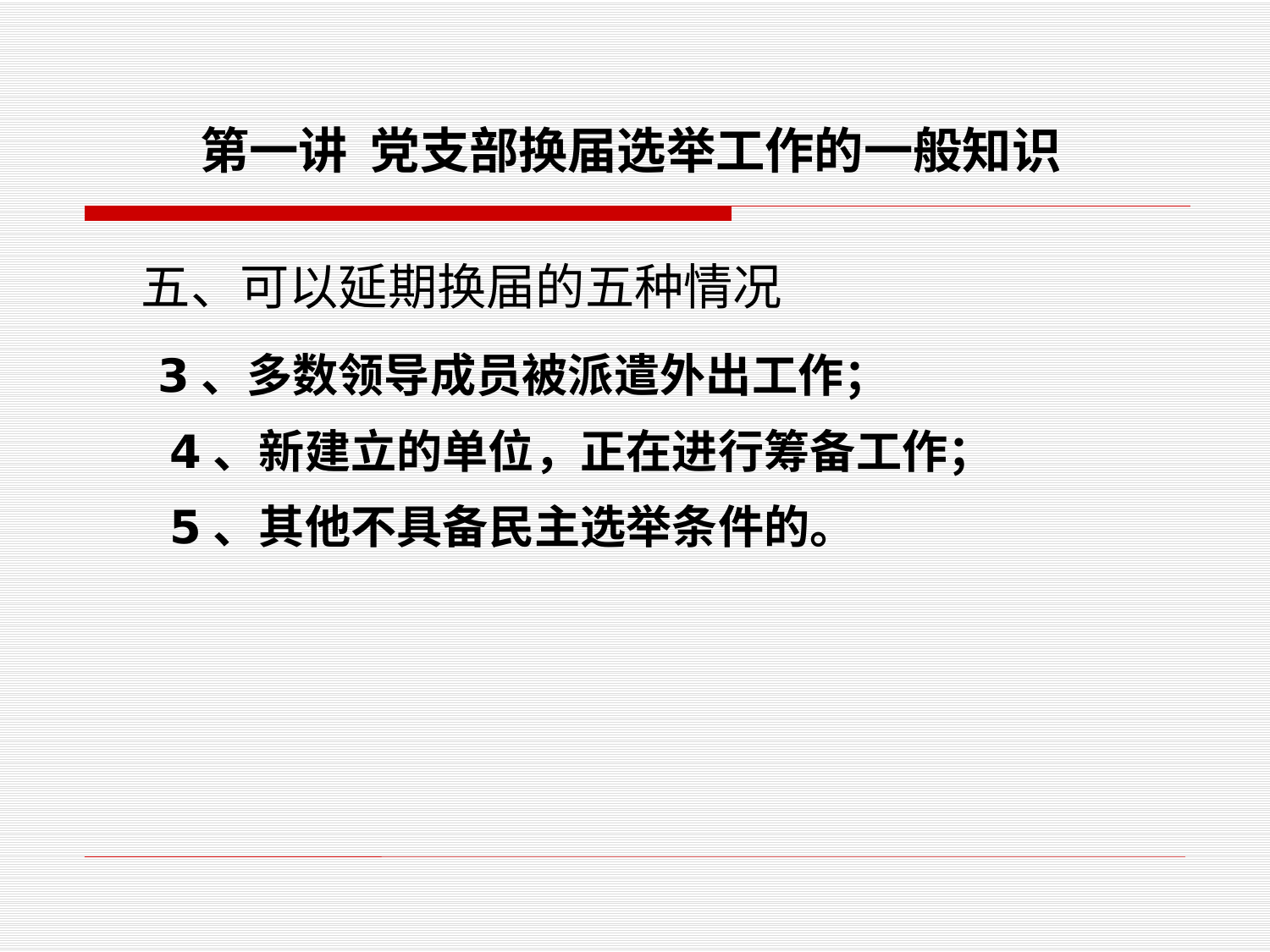

# 第一讲  党支部换届选举工作的一般知识
      五、可以延期换届的五种情况
      3、多数领导成员被派遣外出工作；
       4、新建立的单位，正在进行筹备工作；
       5、其他不具备民主选举条件的。